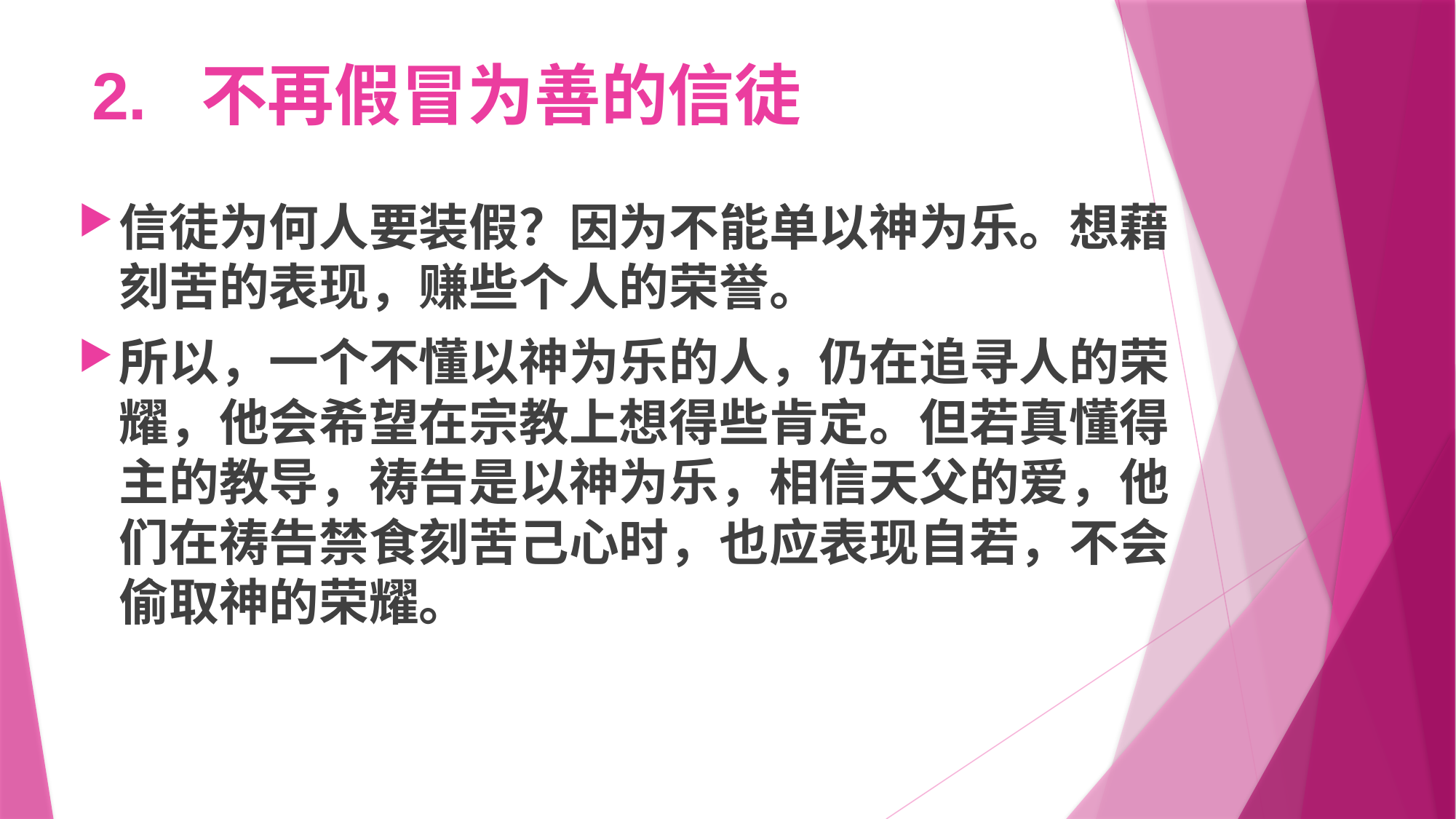

# 2.	不再假冒为善的信徒
信徒为何人要装假？因为不能单以神为乐。想藉刻苦的表现，赚些个人的荣誉。
所以，一个不懂以神为乐的人，仍在追寻人的荣耀，他会希望在宗教上想得些肯定。但若真懂得主的教导，祷告是以神为乐，相信天父的爱，他们在祷告禁食刻苦己心时，也应表现自若，不会偷取神的荣耀。